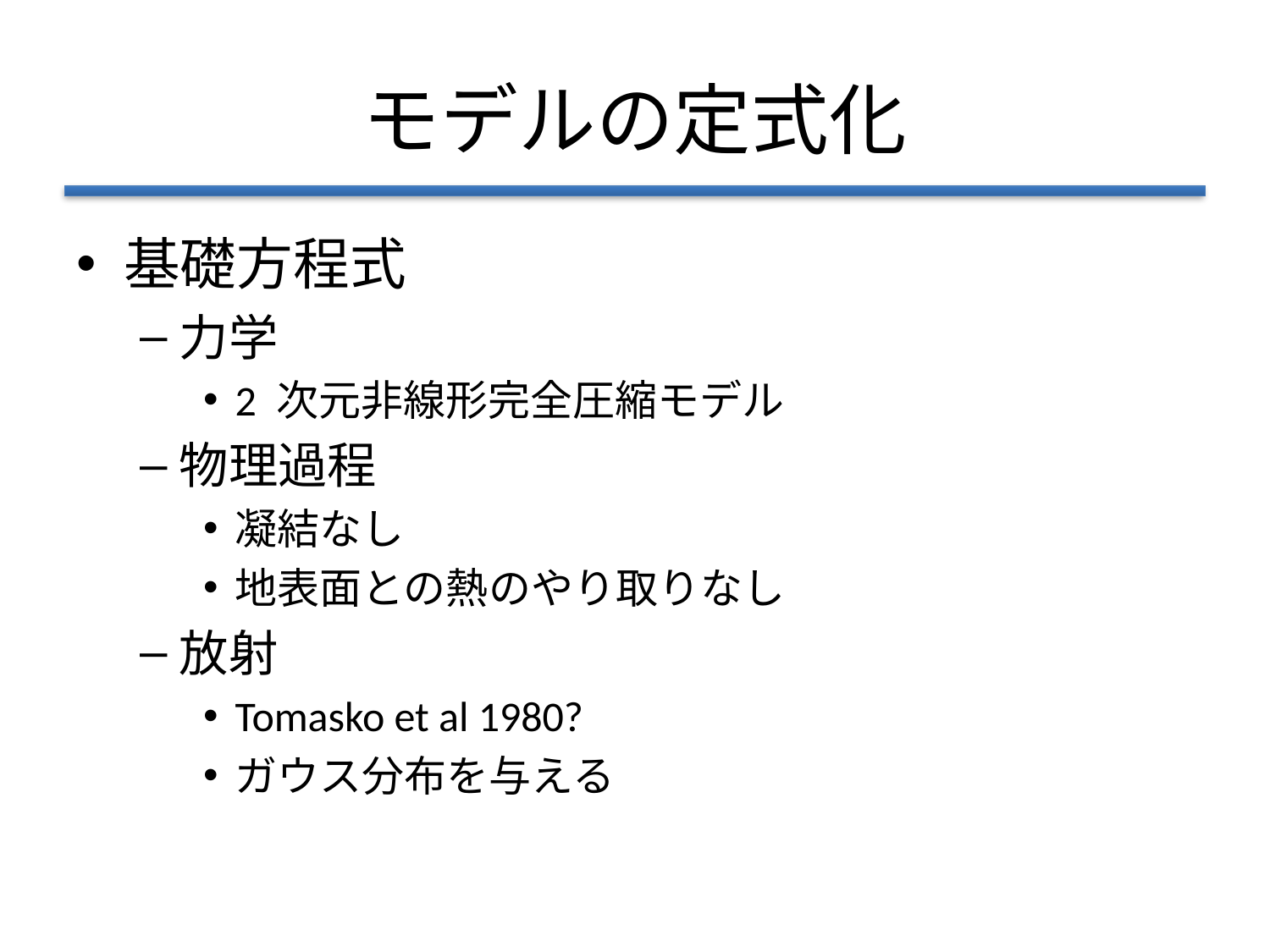

# モデルの定式化
基礎方程式
力学
2 次元非線形完全圧縮モデル
物理過程
凝結なし
地表面との熱のやり取りなし
放射
Tomasko et al 1980?
ガウス分布を与える